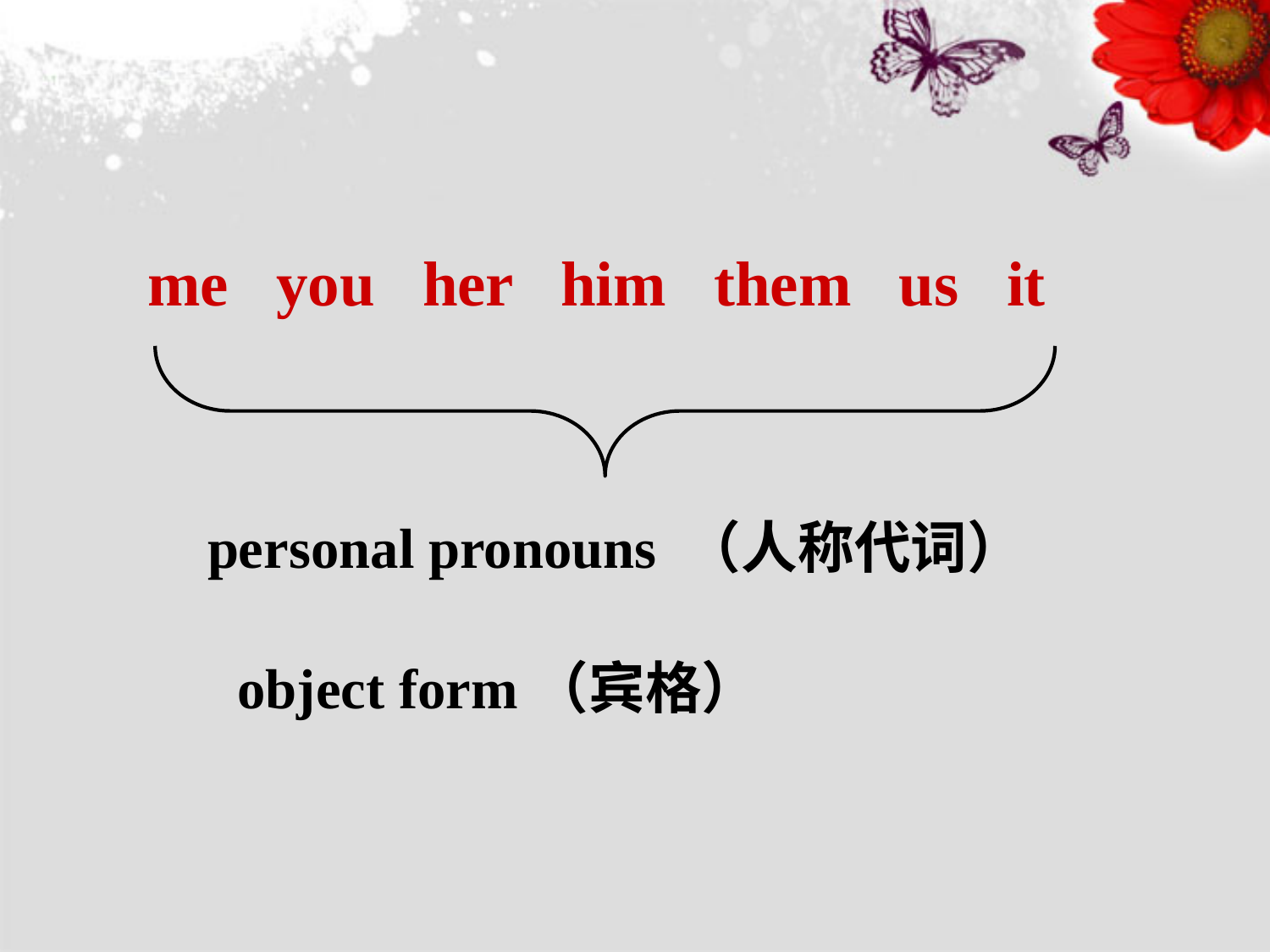

me   you   her   him   them   us   it
personal pronouns （人称代词）
object form（宾格）